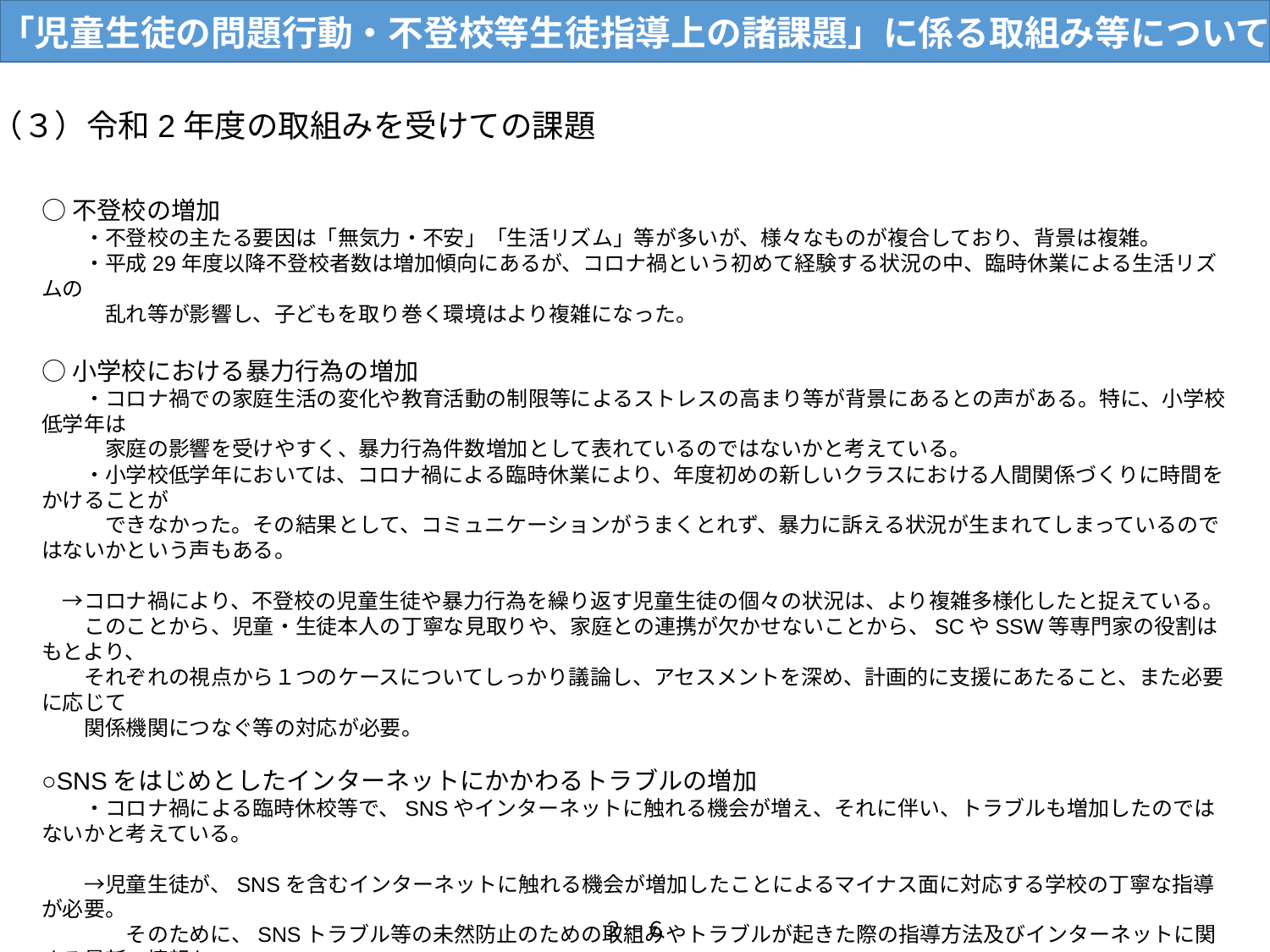

「児童生徒の問題行動・不登校等生徒指導上の諸課題」に係る取組み等について
（３）令和2年度の取組みを受けての課題
○不登校の増加
　　・不登校の主たる要因は「無気力・不安」「生活リズム」等が多いが、様々なものが複合しており、背景は複雑。
　　・平成29年度以降不登校者数は増加傾向にあるが、コロナ禍という初めて経験する状況の中、臨時休業による生活リズムの
　　　乱れ等が影響し、子どもを取り巻く環境はより複雑になった。

○小学校における暴力行為の増加
　　・コロナ禍での家庭生活の変化や教育活動の制限等によるストレスの高まり等が背景にあるとの声がある。特に、小学校低学年は
　　　家庭の影響を受けやすく、暴力行為件数増加として表れているのではないかと考えている。
　　・小学校低学年においては、コロナ禍による臨時休業により、年度初めの新しいクラスにおける人間関係づくりに時間をかけることが
　　　できなかった。その結果として、コミュニケーションがうまくとれず、暴力に訴える状況が生まれてしまっているのではないかという声もある。

　→コロナ禍により、不登校の児童生徒や暴力行為を繰り返す児童生徒の個々の状況は、より複雑多様化したと捉えている。
　　このことから、児童・生徒本人の丁寧な見取りや、家庭との連携が欠かせないことから、SCやSSW等専門家の役割はもとより、
　　それぞれの視点から１つのケースについてしっかり議論し、アセスメントを深め、計画的に支援にあたること、また必要に応じて
　　関係機関につなぐ等の対応が必要。

○SNSをはじめとしたインターネットにかかわるトラブルの増加
　　・コロナ禍による臨時休校等で、SNSやインターネットに触れる機会が増え、それに伴い、トラブルも増加したのではないかと考えている。

　　→児童生徒が、SNSを含むインターネットに触れる機会が増加したことによるマイナス面に対応する学校の丁寧な指導が必要。
　　　　そのために、SNSトラブル等の未然防止のための取組みやトラブルが起きた際の指導方法及びインターネットに関する最新の情報を
　　　　学校や教員が知り、適切に指導できるようにすることが必要。
２－６